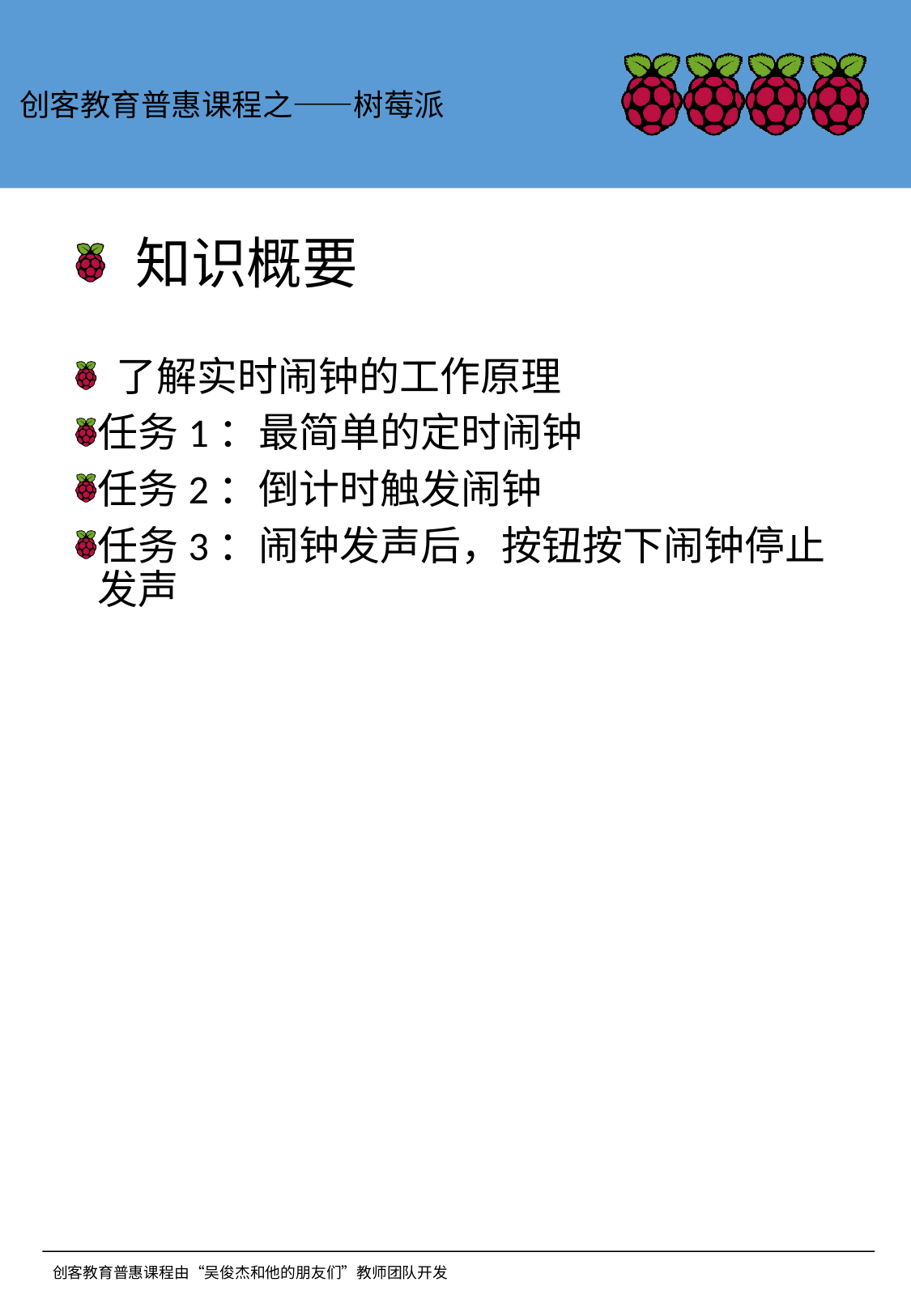

创客教育普惠课程之——树莓派
# 知识概要
 了解实时闹钟的工作原理
任务1：最简单的定时闹钟
任务2：倒计时触发闹钟
任务3：闹钟发声后，按钮按下闹钟停止发声
创客教育普惠课程由“吴俊杰和他的朋友们”教师团队开发